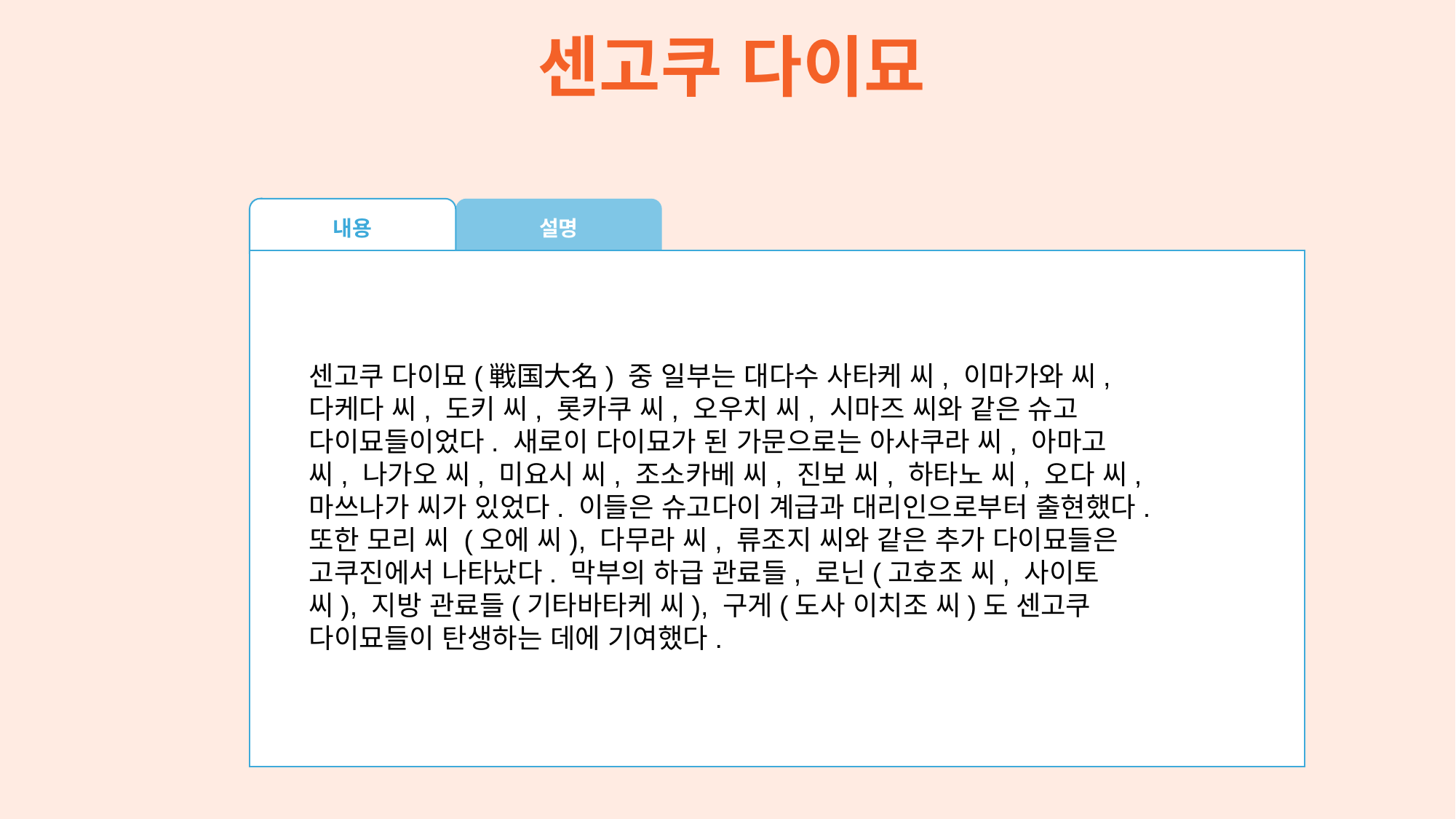

센고쿠 다이묘
내용
설명

센고쿠 다이묘(戦国大名) 중 일부는 대다수 사타케 씨, 이마가와 씨, 다케다 씨, 도키 씨, 롯카쿠 씨, 오우치 씨, 시마즈 씨와 같은 슈고 다이묘들이었다. 새로이 다이묘가 된 가문으로는 아사쿠라 씨, 아마고 씨, 나가오 씨, 미요시 씨, 조소카베 씨, 진보 씨, 하타노 씨, 오다 씨, 마쓰나가 씨가 있었다. 이들은 슈고다이 계급과 대리인으로부터 출현했다. 또한 모리 씨 (오에 씨), 다무라 씨, 류조지 씨와 같은 추가 다이묘들은 고쿠진에서 나타났다. 막부의 하급 관료들, 로닌(고호조 씨, 사이토 씨), 지방 관료들(기타바타케 씨), 구게(도사 이치조 씨)도 센고쿠 다이묘들이 탄생하는 데에 기여했다.